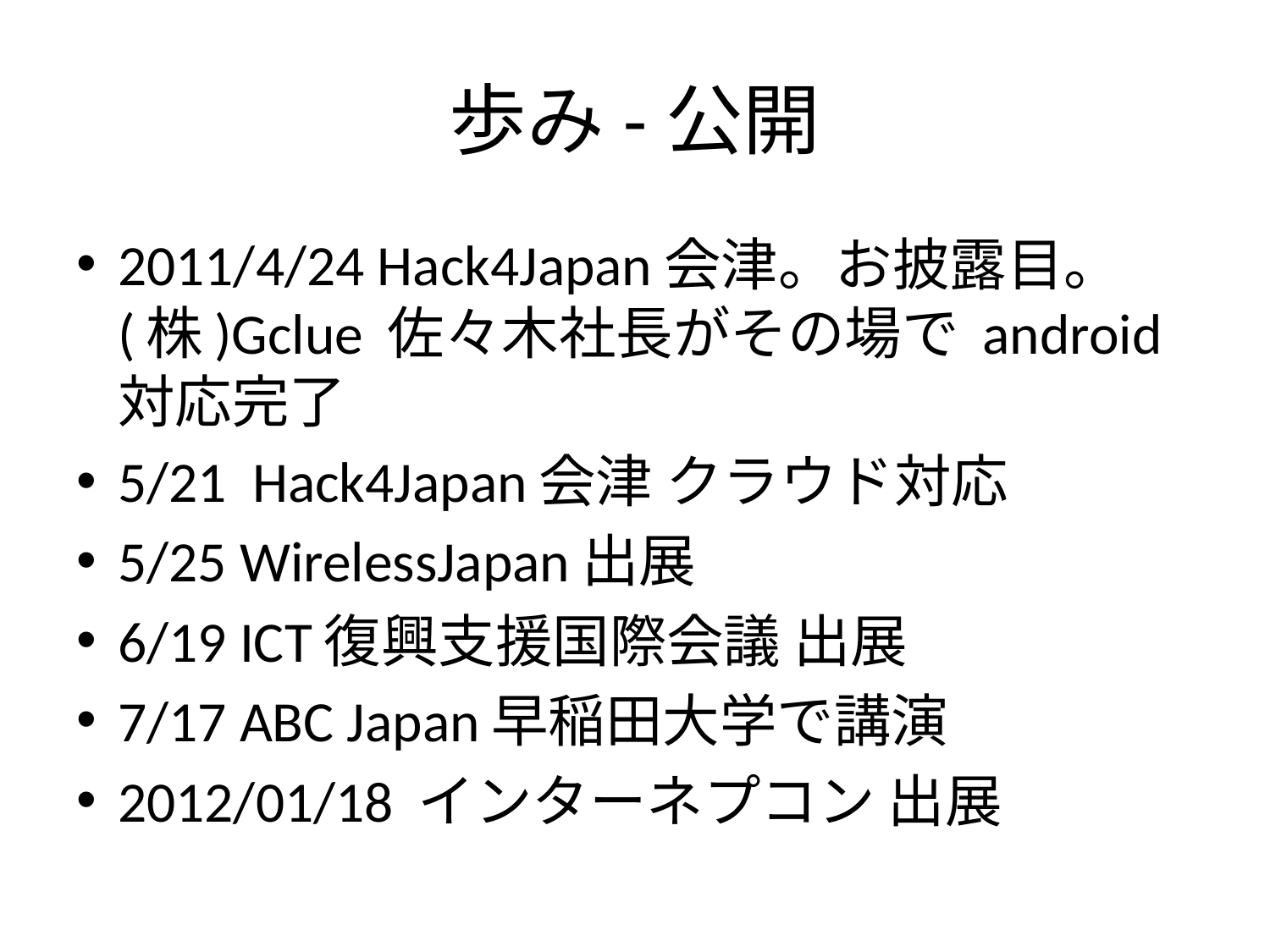

# 歩み-公開
2011/4/24 Hack4Japan会津。お披露目。(株)Gclue 佐々木社長がその場で android 対応完了
5/21  Hack4Japan会津 クラウド対応
5/25 WirelessJapan出展
6/19 ICT復興支援国際会議 出展
7/17 ABC Japan早稲田大学で講演
2012/01/18 インターネプコン 出展